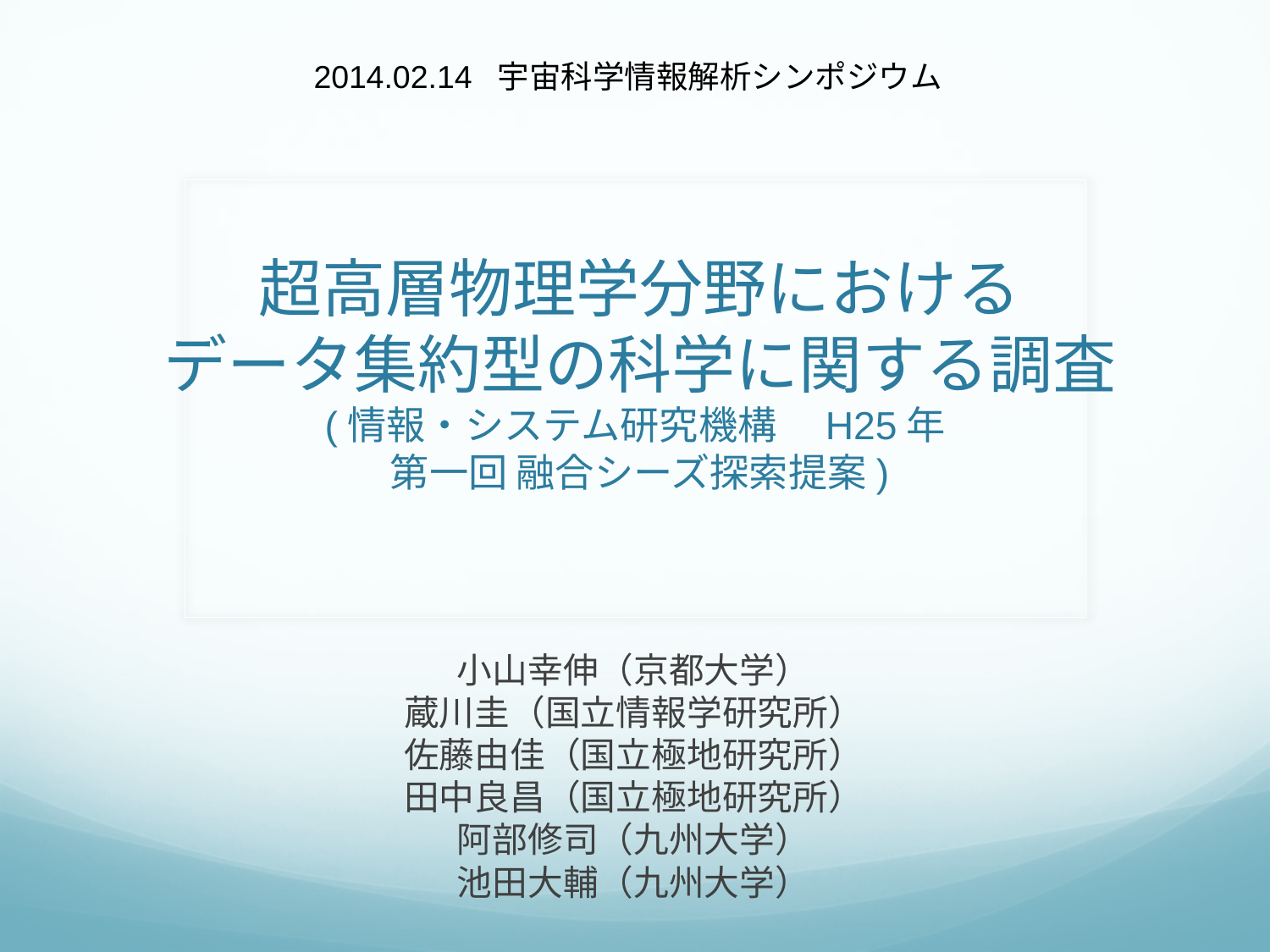

2014.02.14  宇宙科学情報解析シンポジウム
# 超高層物理学分野における データ集約型の科学に関する調査 (情報・システム研究機構　H25年 第一回 融合シーズ探索提案)
小山幸伸（京都大学）
蔵川圭（国立情報学研究所）
佐藤由佳（国立極地研究所）
田中良昌（国立極地研究所）
阿部修司（九州大学）
池田大輔（九州大学）